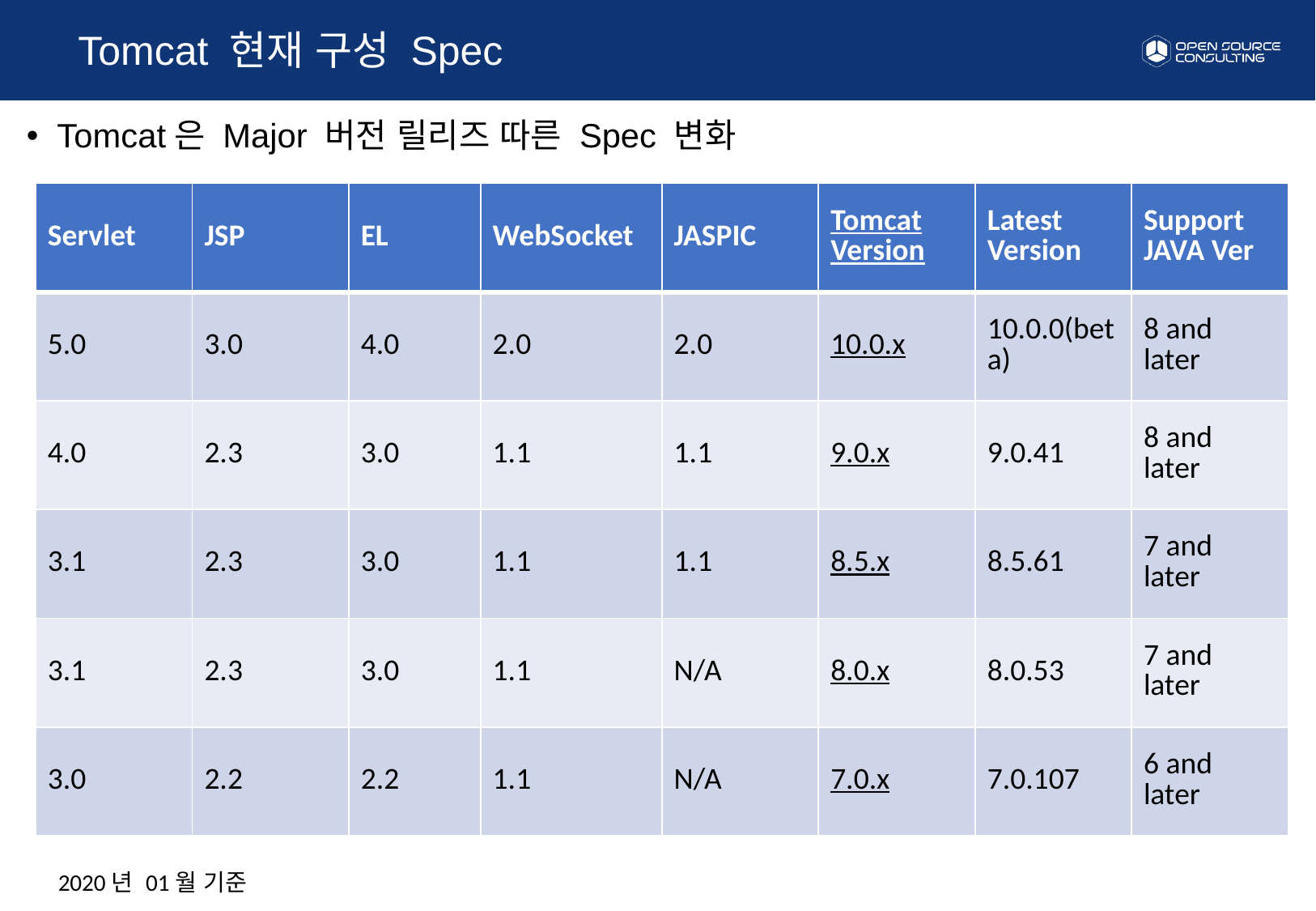

Tomcat 현재 구성 Spec
Tomcat은 Major 버전 릴리즈 따른 Spec 변화
| Servlet | JSP | EL | WebSocket | JASPIC | Tomcat Version | Latest Version | Support JAVA Ver |
| --- | --- | --- | --- | --- | --- | --- | --- |
| 5.0 | 3.0 | 4.0 | 2.0 | 2.0 | 10.0.x | 10.0.0(beta) | 8 and later |
| 4.0 | 2.3 | 3.0 | 1.1 | 1.1 | 9.0.x | 9.0.41 | 8 and later |
| 3.1 | 2.3 | 3.0 | 1.1 | 1.1 | 8.5.x | 8.5.61 | 7 and later |
| 3.1 | 2.3 | 3.0 | 1.1 | N/A | 8.0.x | 8.0.53 | 7 and later |
| 3.0 | 2.2 | 2.2 | 1.1 | N/A | 7.0.x | 7.0.107 | 6 and later |
2020년 01월 기준